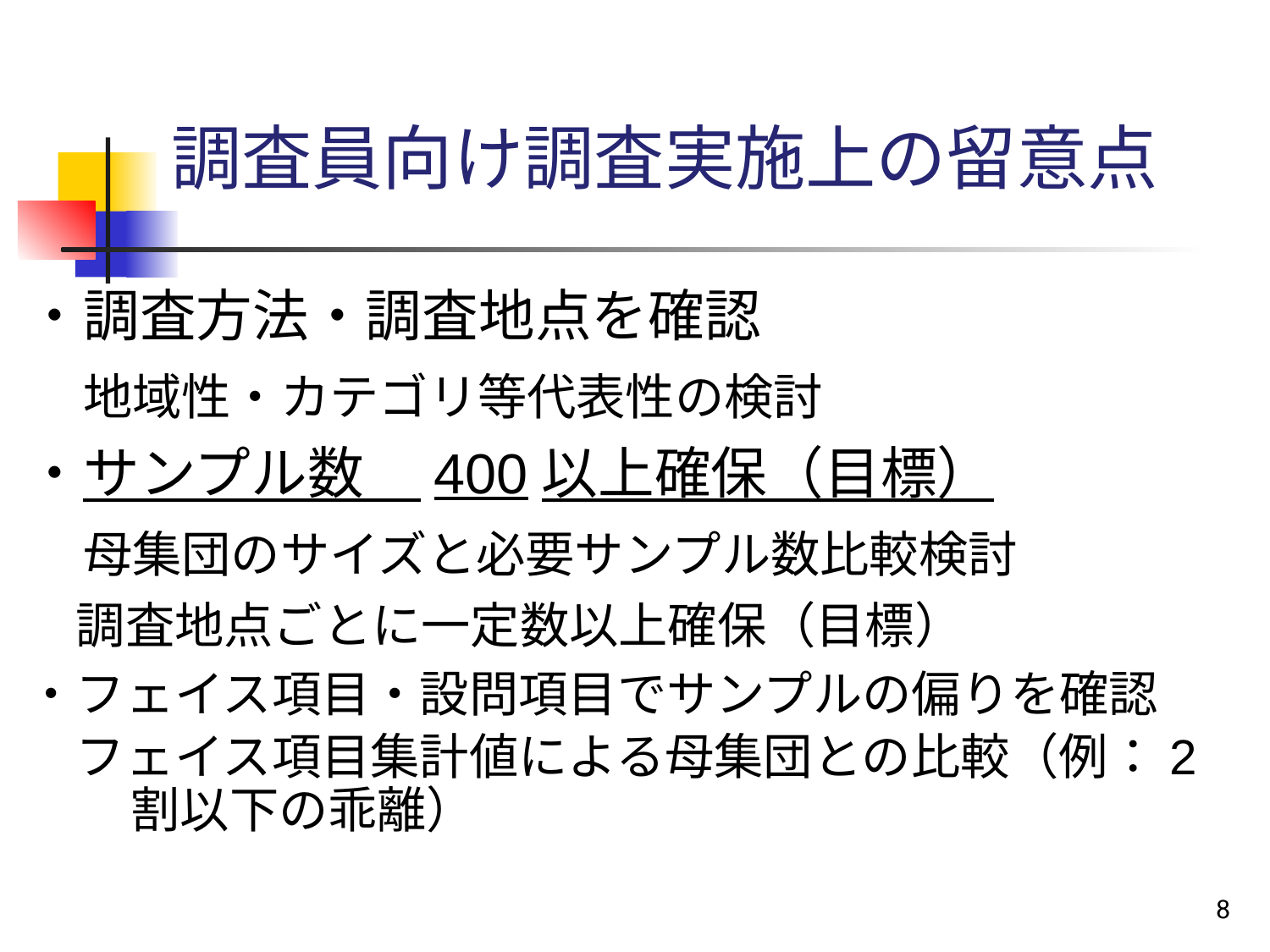

調査員向け調査実施上の留意点
・調査方法・調査地点を確認
　地域性・カテゴリ等代表性の検討
・サンプル数　400以上確保（目標）
　母集団のサイズと必要サンプル数比較検討
　調査地点ごとに一定数以上確保（目標）
・フェイス項目・設問項目でサンプルの偏りを確認
　フェイス項目集計値による母集団との比較（例：2割以下の乖離）

8